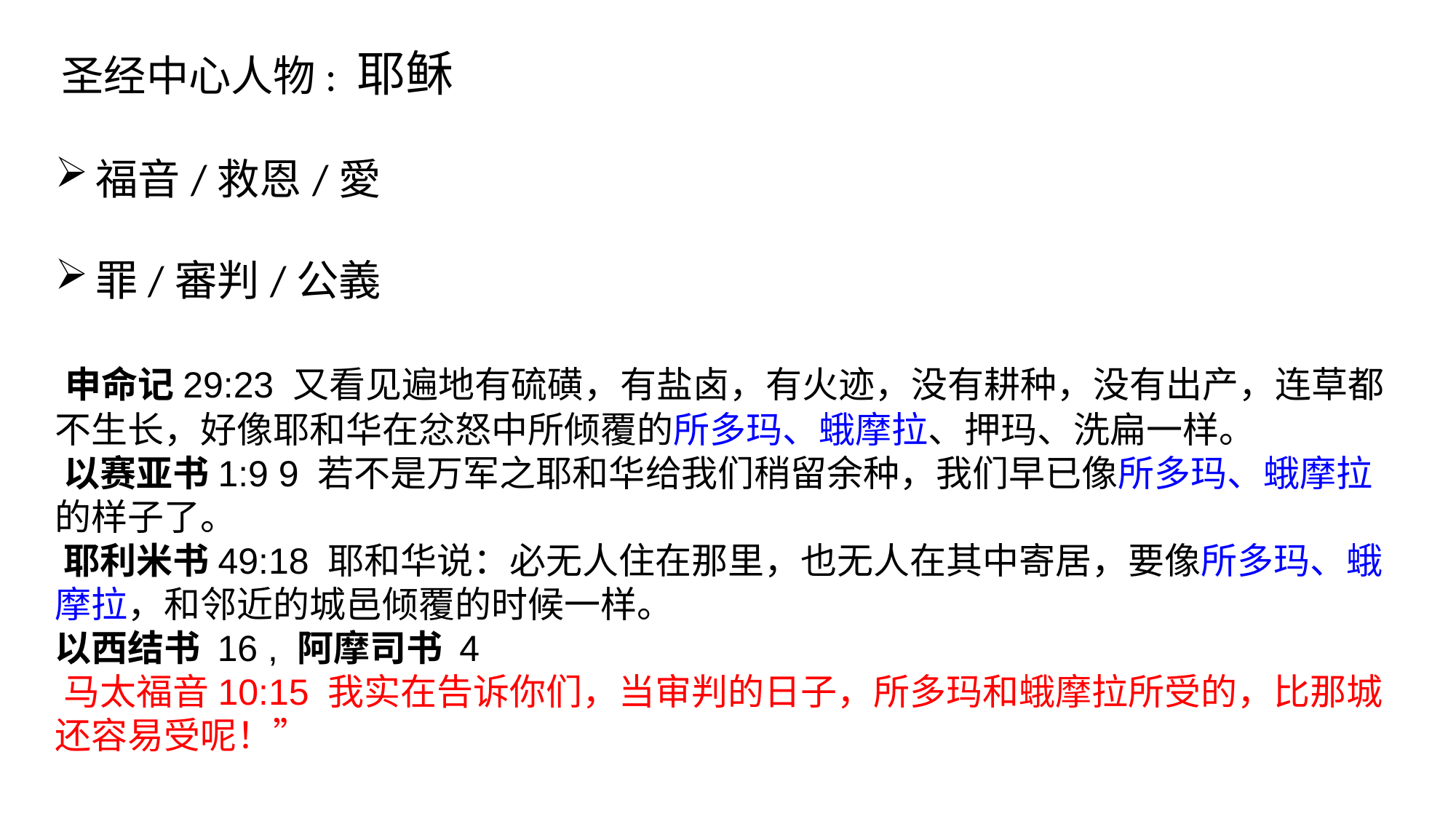

‪圣经中心人物: 耶稣

福音/救恩/愛

罪/審判/公義

‪申命记‬29:23 又看见遍地有硫磺，有盐卤，有火迹，没有耕种，没有出产，连草都不生长，好像耶和华在忿怒中所倾覆的所多玛、蛾摩拉、押玛、洗扁一样。
‪以赛亚书‬1:9 9 若不是万军之耶和华给我们稍留余种，我们早已像所多玛、蛾摩拉的样子了。
‪耶利米书‬49:18 耶和华说：必无人住在那里，也无人在其中寄居，要像所多玛、蛾摩拉，和邻近的城邑倾覆的时候一样。
以西结书 16 , 阿摩司书 4
‪马太福音‬10:15 我实在告诉你们，当审判的日子，所多玛和蛾摩拉所受的，比那城还容易受呢！”

‪